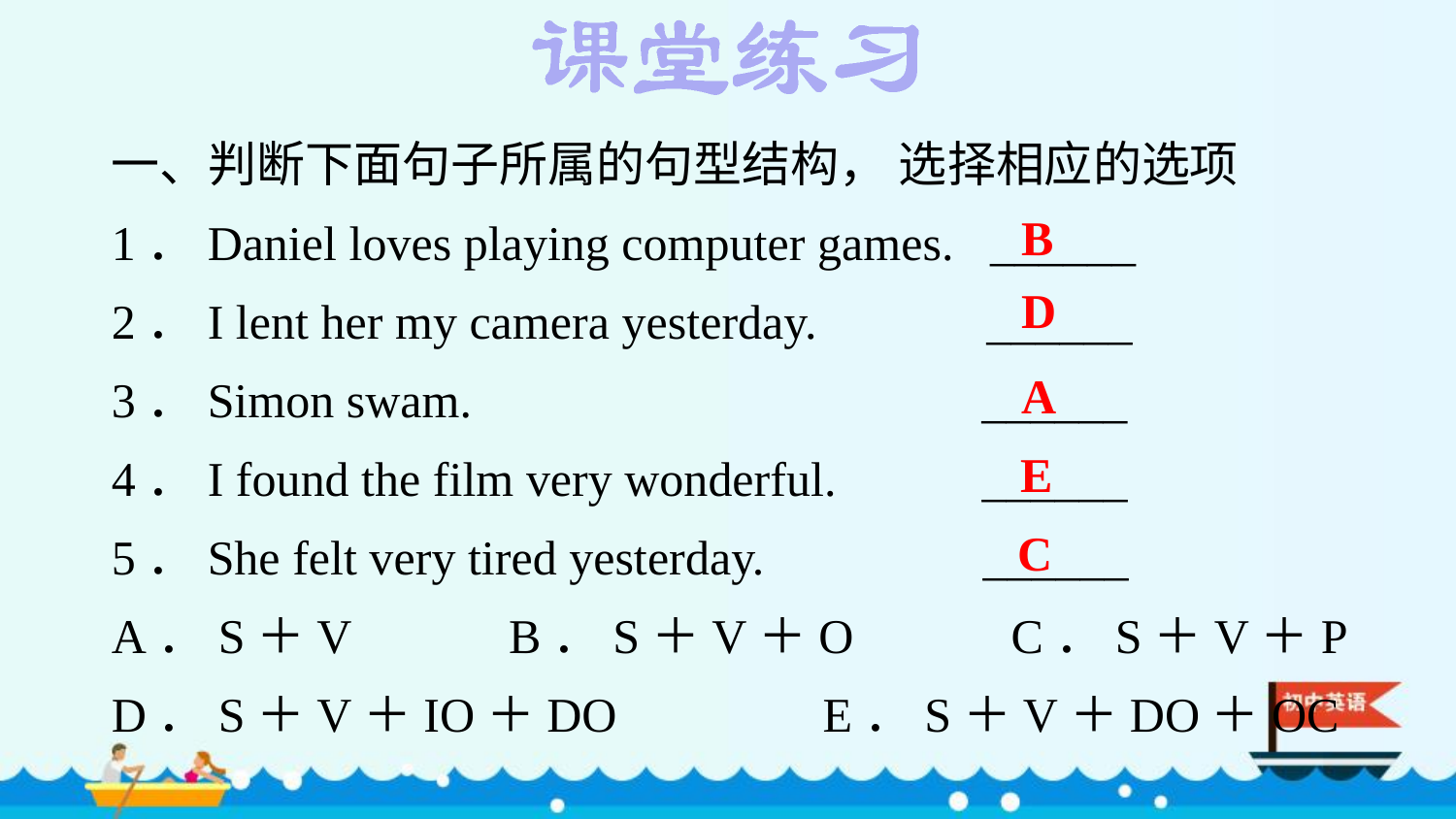

一、判断下面句子所属的句型结构， 选择相应的选项
1．Daniel loves playing computer games.   ______
2．I lent her my camera yesterday.              ______
3．Simon swam.                                          ______
4．I found the film very wonderful.            ______
5．She felt very tired yesterday.                  ______
A．S＋V             B．S＋V＋O             C．S＋V＋P
D．S＋V＋IO＋DO                 E．S＋V＋DO＋OC
B
D
A
E
C